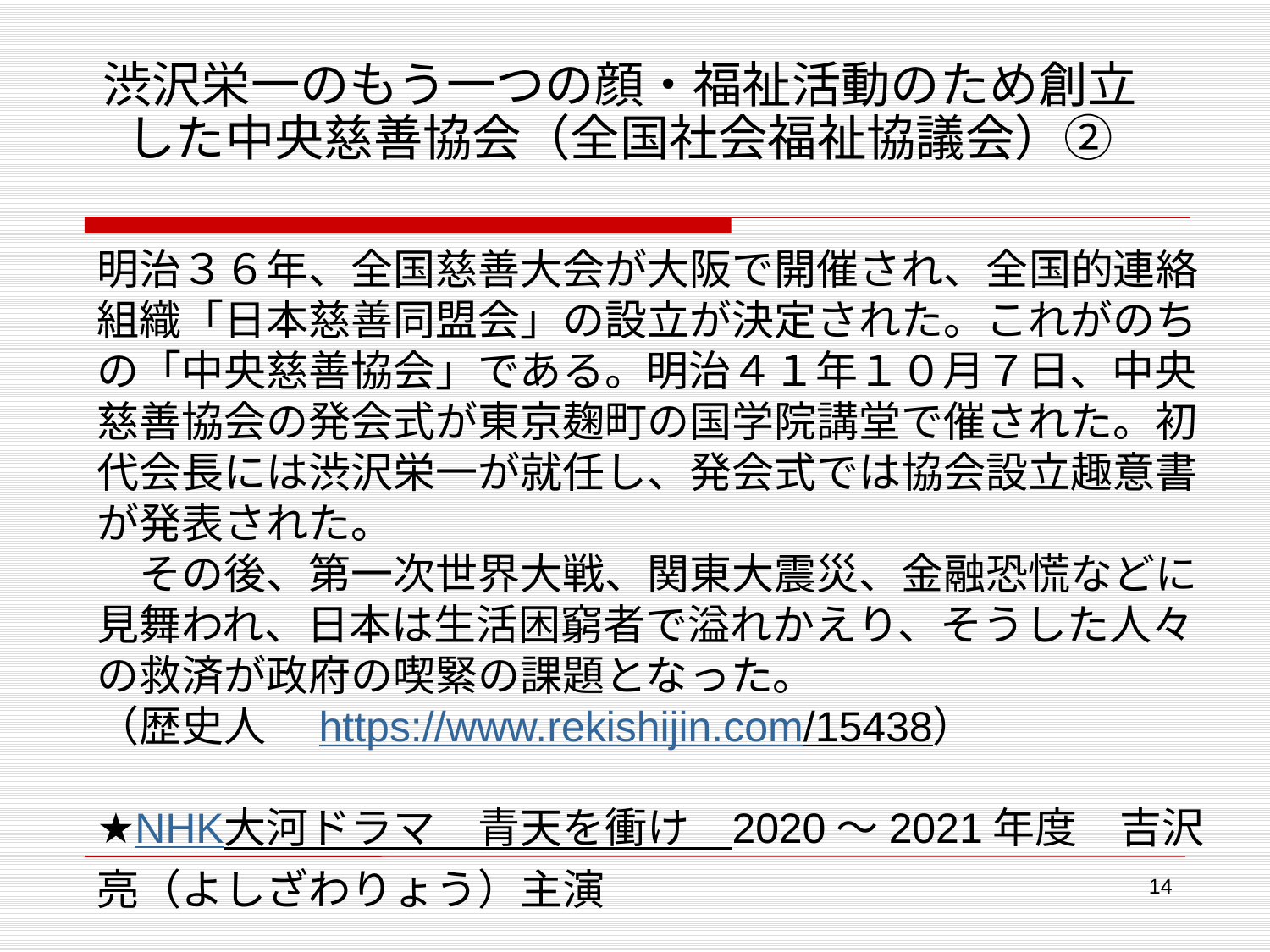

# 渋沢栄一のもう一つの顔・福祉活動のため創立した中央慈善協会（全国社会福祉協議会）②
明治３６年、全国慈善大会が大阪で開催され、全国的連絡組織「日本慈善同盟会」の設立が決定された。これがのちの「中央慈善協会」である。明治４１年１０月７日、中央慈善協会の発会式が東京麹町の国学院講堂で催された。初代会長には渋沢栄一が就任し、発会式では協会設立趣意書が発表された。
　その後、第一次世界大戦、関東大震災、金融恐慌などに見舞われ、日本は生活困窮者で溢れかえり、そうした人々の救済が政府の喫緊の課題となった。
（歴史人　https://www.rekishijin.com/15438）

★NHK大河ドラマ　青天を衝け　2020～2021年度　吉沢亮（よしざわりょう）主演
14